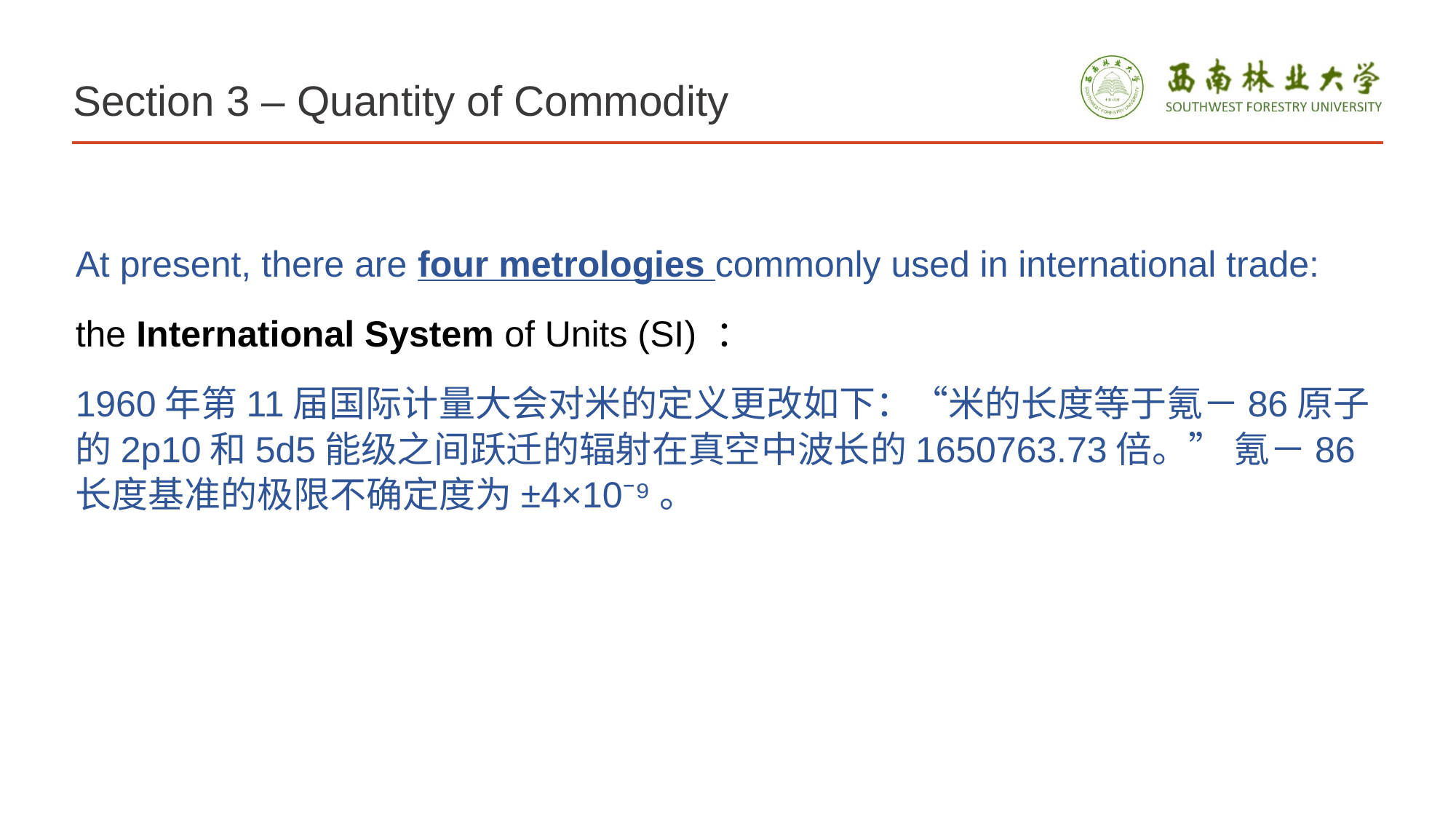

# Section 3 – Quantity of Commodity

At present, there are four metrologies commonly used in international trade:
the International System of Units (SI) ：
1960年第11届国际计量大会对米的定义更改如下：“米的长度等于氪－86原子的2p10和5d5能级之间跃迁的辐射在真空中波长的1650763.73倍。” 氪－86长度基准的极限不确定度为±4×10⁻⁹。